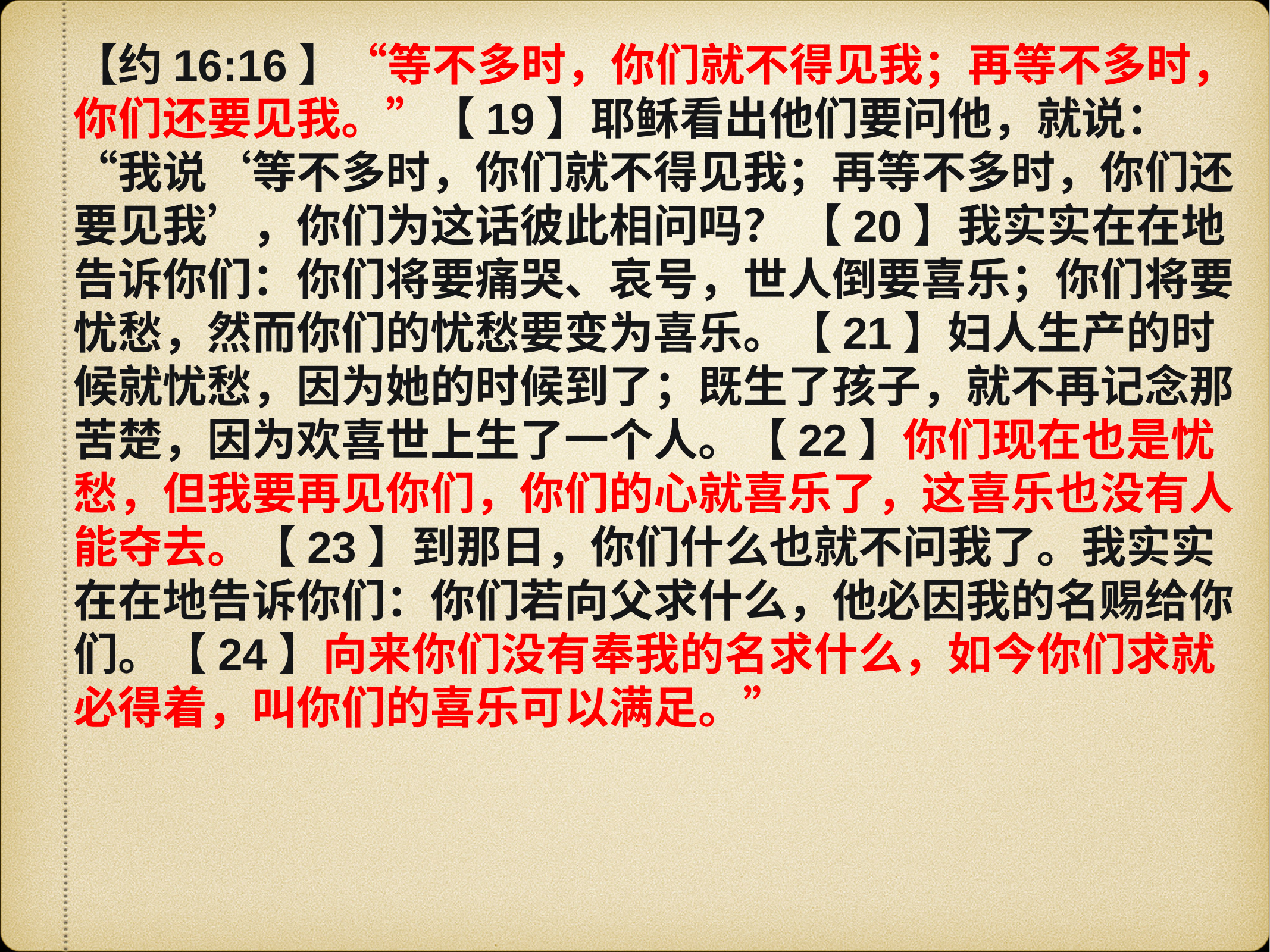

【约16:16】“等不多时，你们就不得见我；再等不多时，你们还要见我。”【19】耶稣看出他们要问他，就说：“我说‘等不多时，你们就不得见我；再等不多时，你们还要见我’，你们为这话彼此相问吗？ 【20】我实实在在地告诉你们：你们将要痛哭、哀号，世人倒要喜乐；你们将要忧愁，然而你们的忧愁要变为喜乐。【21】妇人生产的时候就忧愁，因为她的时候到了；既生了孩子，就不再记念那苦楚，因为欢喜世上生了一个人。【22】你们现在也是忧愁，但我要再见你们，你们的心就喜乐了，这喜乐也没有人能夺去。【23】到那日，你们什么也就不问我了。我实实在在地告诉你们：你们若向父求什么，他必因我的名赐给你们。【24】向来你们没有奉我的名求什么，如今你们求就必得着，叫你们的喜乐可以满足。”